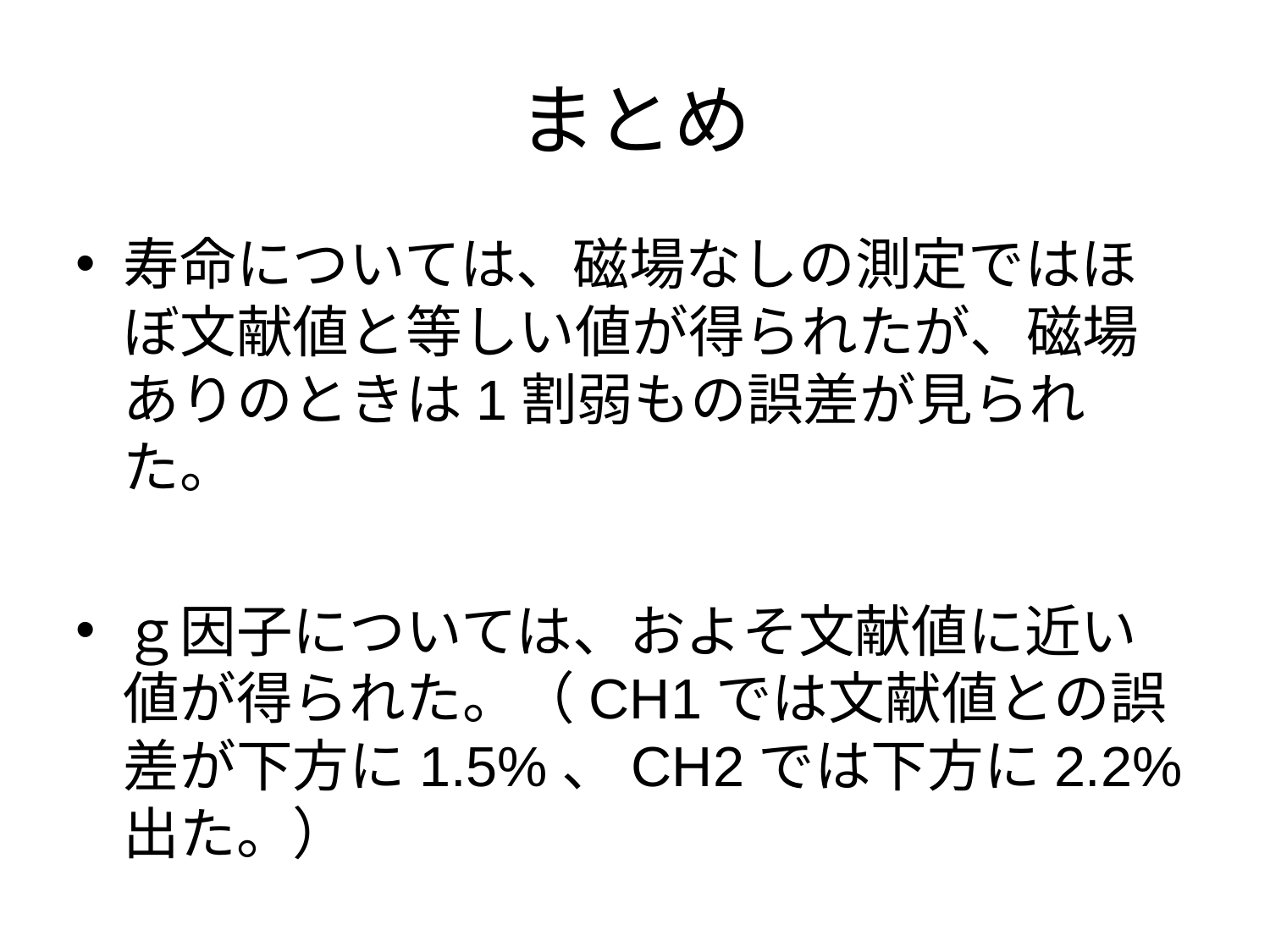

# まとめ
寿命については、磁場なしの測定ではほぼ文献値と等しい値が得られたが、磁場ありのときは1割弱もの誤差が見られた。

ｇ因子については、およそ文献値に近い値が得られた。（CH1では文献値との誤差が下方に1.5%、CH2では下方に2.2%出た。）